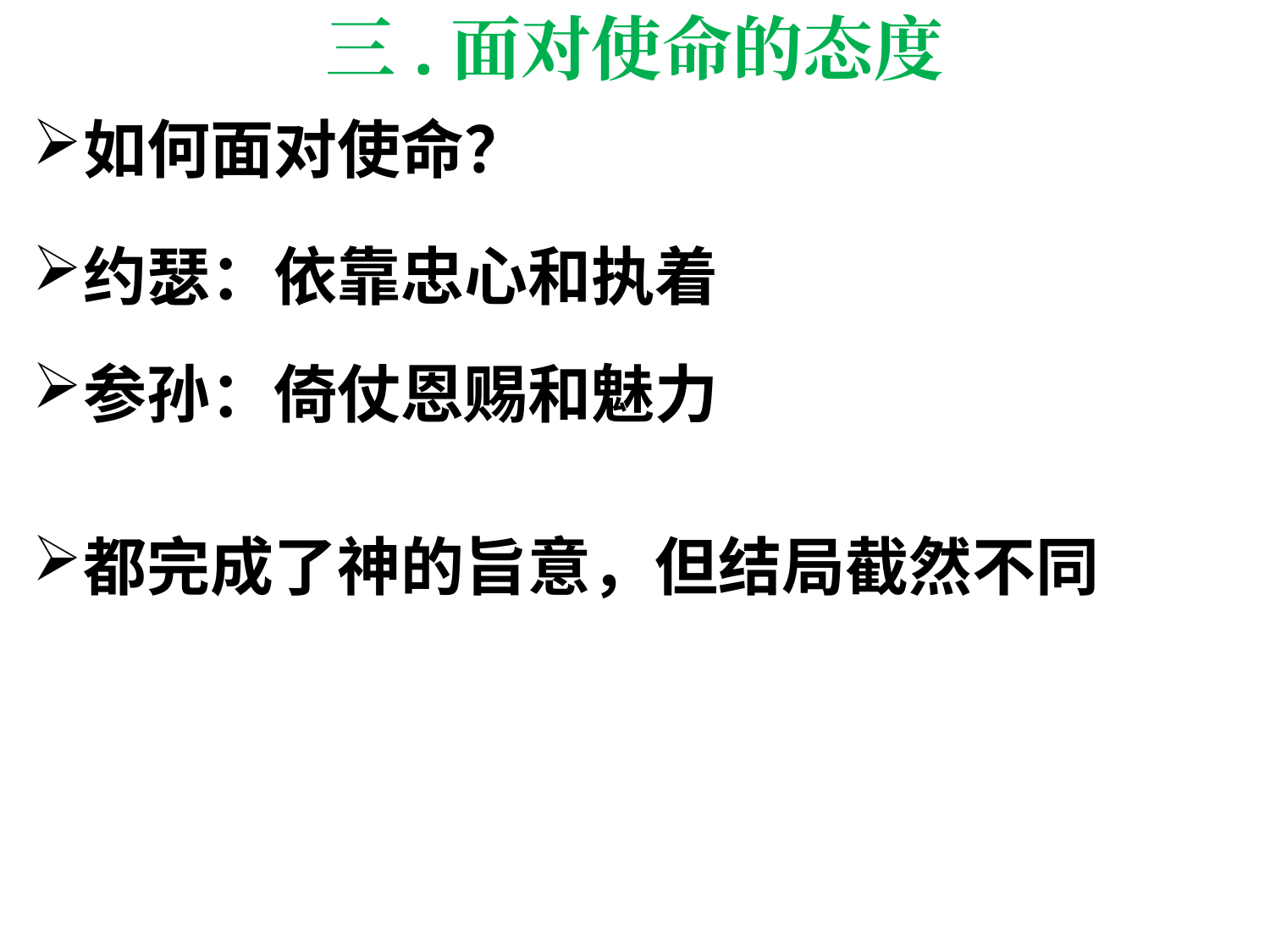

# 三.面对使命的态度
如何面对使命？

约瑟：依靠忠心和执着

参孙：倚仗恩赐和魅力

都完成了神的旨意，但结局截然不同